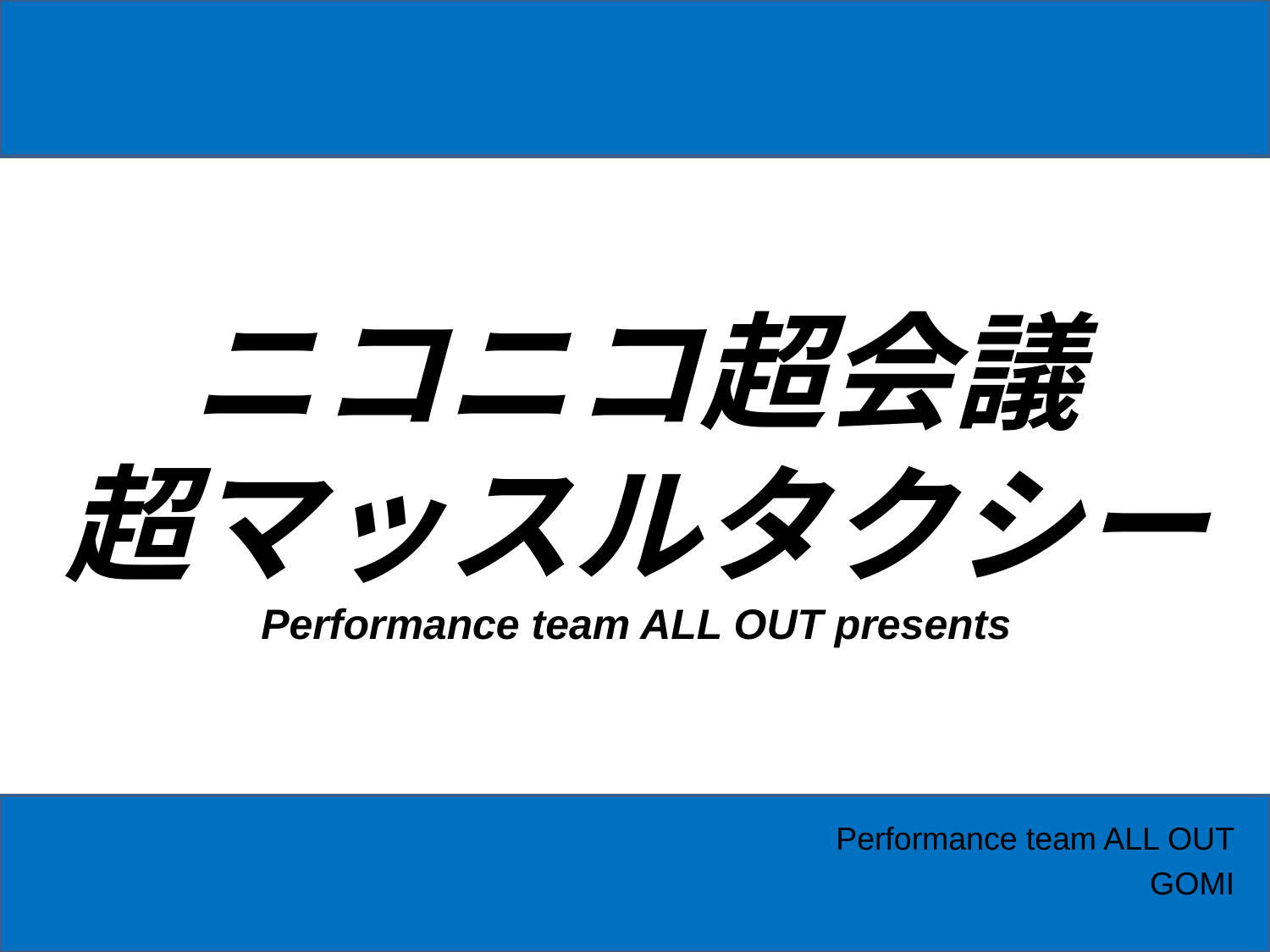

# ニコニコ超会議 超マッスルタクシー Performance team ALL OUT presents
Performance team ALL OUT
GOMI